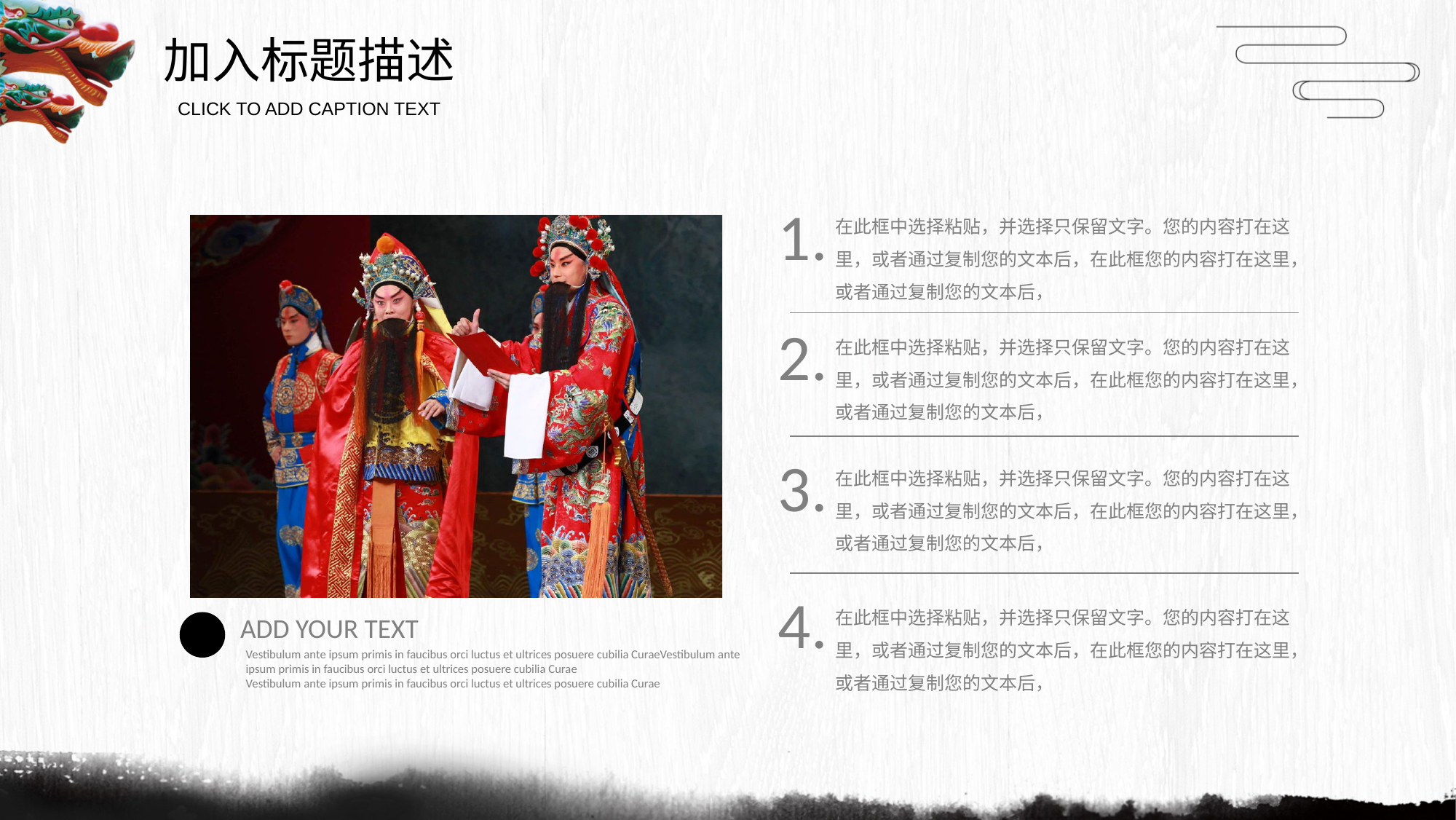

加入标题描述
CLICK TO ADD CAPTION TEXT
1.
在此框中选择粘贴，并选择只保留文字。您的内容打在这里，或者通过复制您的文本后，在此框您的内容打在这里，或者通过复制您的文本后，

2.
在此框中选择粘贴，并选择只保留文字。您的内容打在这里，或者通过复制您的文本后，在此框您的内容打在这里，或者通过复制您的文本后，
3.
在此框中选择粘贴，并选择只保留文字。您的内容打在这里，或者通过复制您的文本后，在此框您的内容打在这里，或者通过复制您的文本后，
4.
在此框中选择粘贴，并选择只保留文字。您的内容打在这里，或者通过复制您的文本后，在此框您的内容打在这里，或者通过复制您的文本后，
ADD YOUR TEXT

Vestibulum ante ipsum primis in faucibus orci luctus et ultrices posuere cubilia CuraeVestibulum ante ipsum primis in faucibus orci luctus et ultrices posuere cubilia Curae
Vestibulum ante ipsum primis in faucibus orci luctus et ultrices posuere cubilia Curae